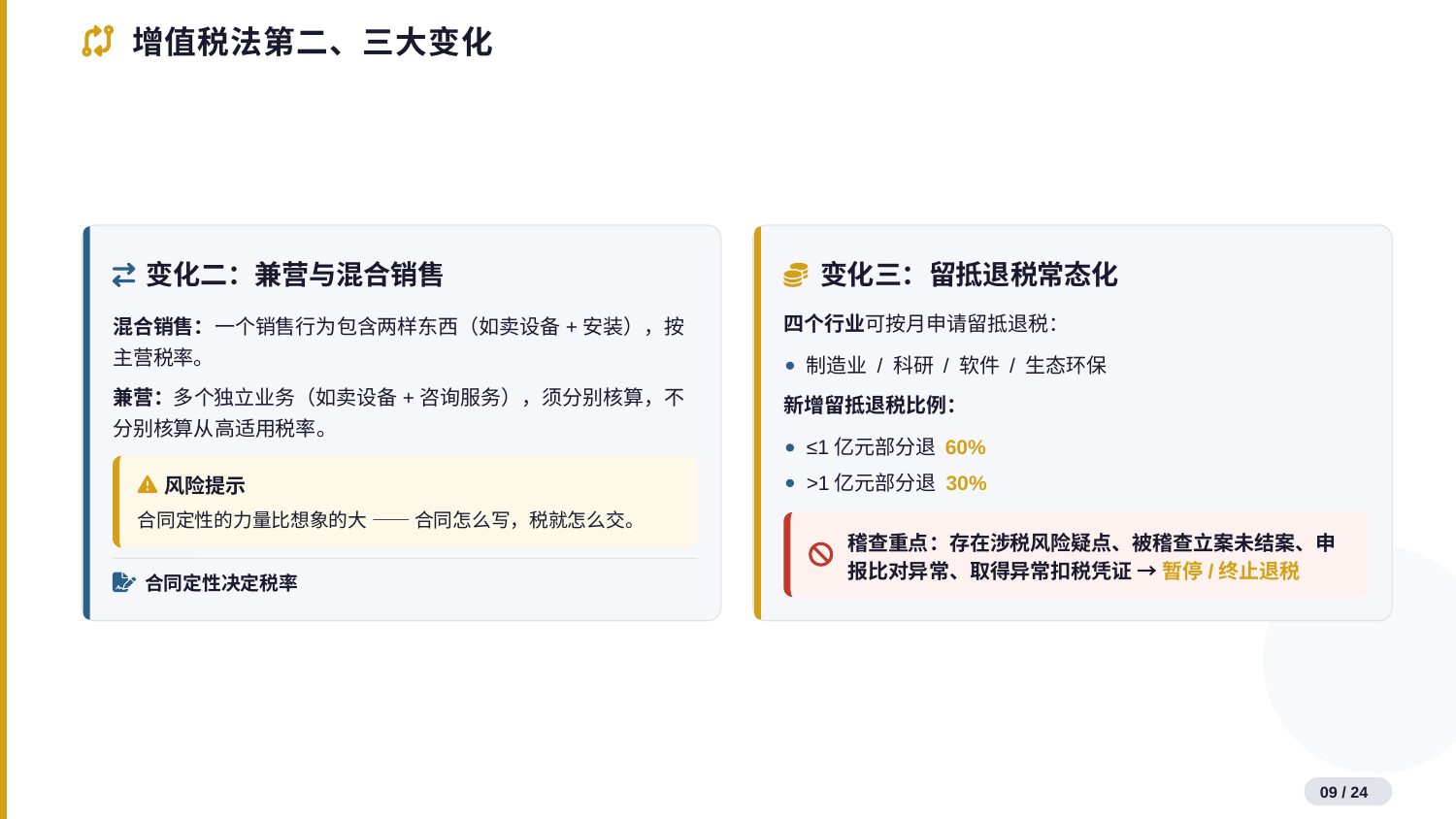

增值税法第二、三大变化

变化二：兼营与混合销售
变化三：留抵退税常态化

混合销售：一个销售行为包含两样东西（如卖设备+安装），按主营税率。
四个行业可按月申请留抵退税：
制造业 / 科研 / 软件 / 生态环保

兼营：多个独立业务（如卖设备+咨询服务），须分别核算，不分别核算从高适用税率。
新增留抵退税比例：
≤1亿元部分退 60%

>1亿元部分退 30%
风险提示

合同定性的力量比想象的大 —— 合同怎么写，税就怎么交。

稽查重点：存在涉税风险疑点、被稽查立案未结案、申报比对异常、取得异常扣税凭证 → 暂停/终止退税

合同定性决定税率

09 / 24